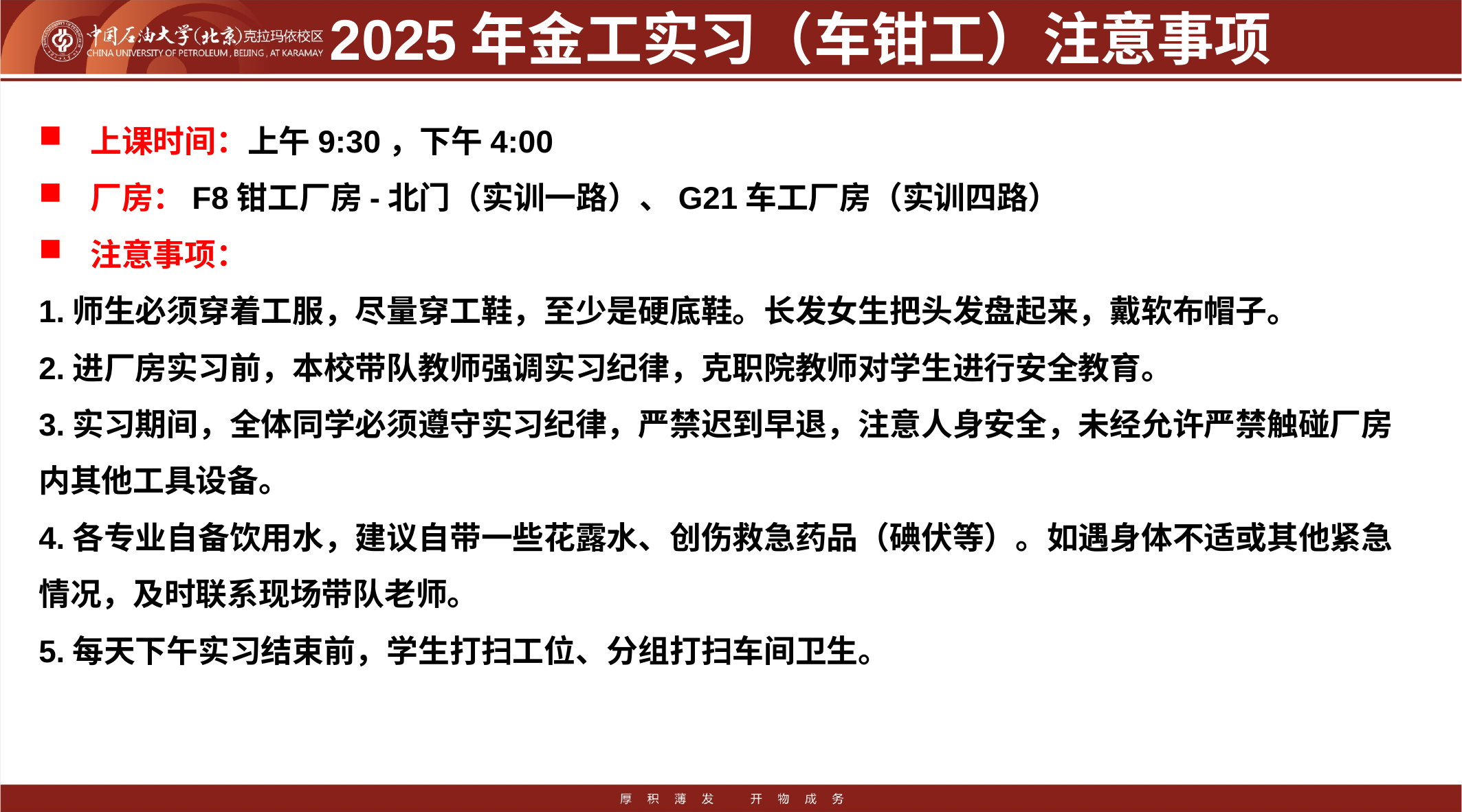

2025年金工实习（车钳工）注意事项
上课时间：上午9:30，下午4:00
厂房：F8钳工厂房-北门（实训一路）、G21车工厂房（实训四路）
注意事项：
1.师生必须穿着工服，尽量穿工鞋，至少是硬底鞋。长发女生把头发盘起来，戴软布帽子。
2.进厂房实习前，本校带队教师强调实习纪律，克职院教师对学生进行安全教育。
3.实习期间，全体同学必须遵守实习纪律，严禁迟到早退，注意人身安全，未经允许严禁触碰厂房内其他工具设备。
4.各专业自备饮用水，建议自带一些花露水、创伤救急药品（碘伏等）。如遇身体不适或其他紧急情况，及时联系现场带队老师。
5.每天下午实习结束前，学生打扫工位、分组打扫车间卫生。